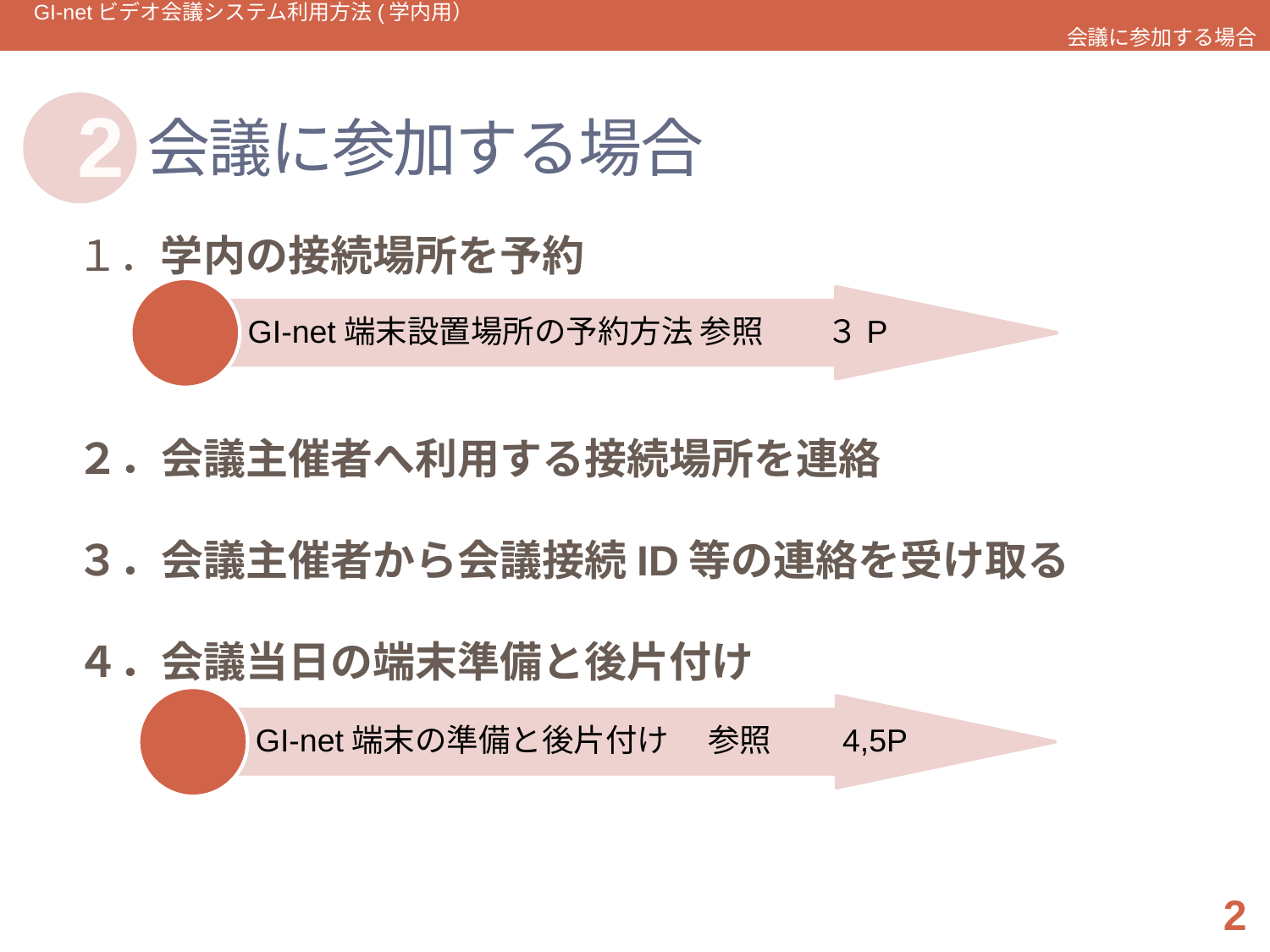

GI-netビデオ会議システム利用方法(学内用）　　　　　　　　　　　　　　　　　　　　　　　　　　　　　　　　　　　　　　　　　　　　　　会議に参加する場合
# 会議に参加する場合
2

１．学内の接続場所を予約

２．会議主催者へ利用する接続場所を連絡

３．会議主催者から会議接続ID等の連絡を受け取る

４．会議当日の端末準備と後片付け

GI-net端末設置場所の予約方法 参照　　３P

GI-net端末の準備と後片付け 　参照　　4,5P
2